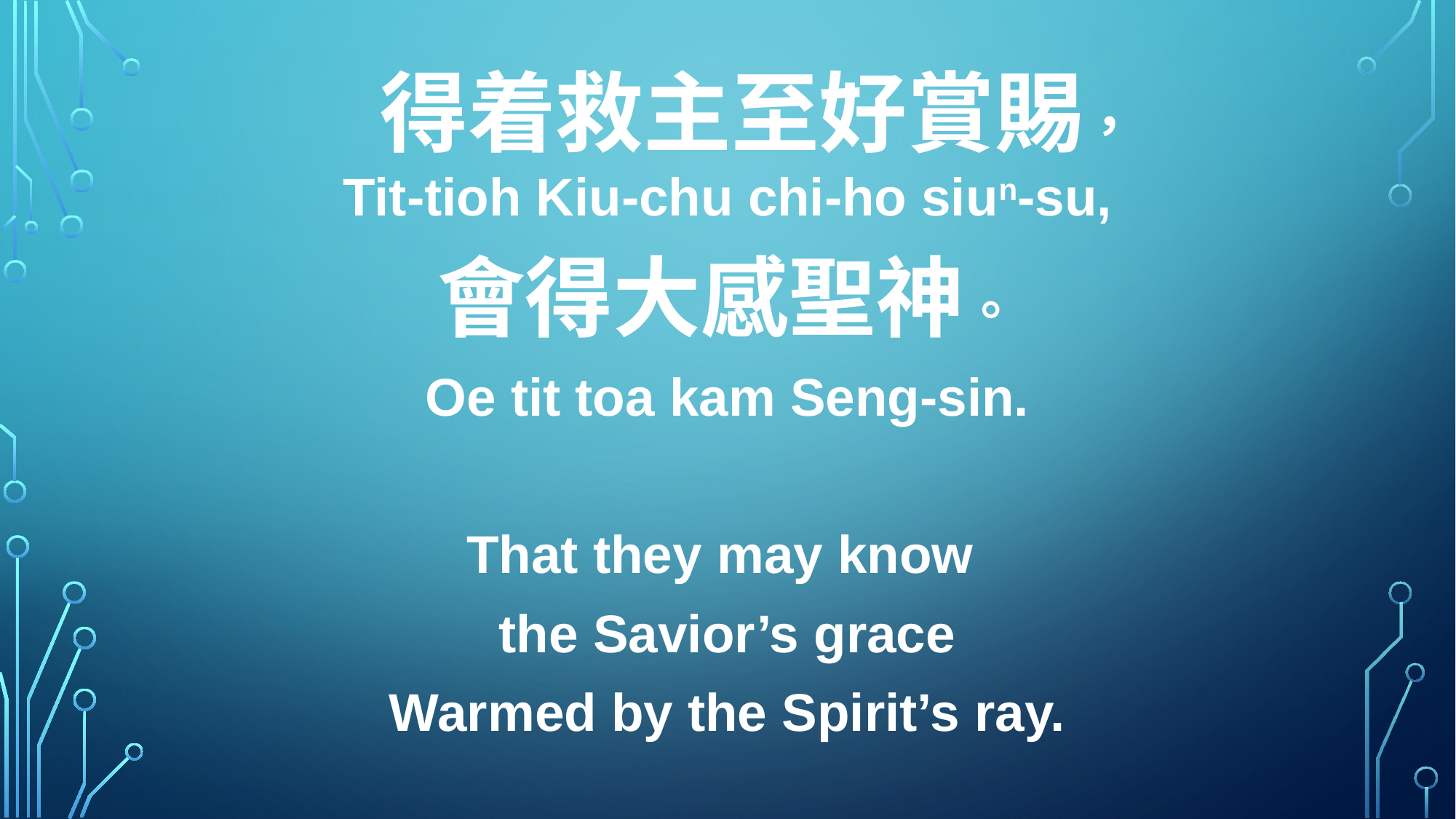

得着救主至好賞賜，
Tit-tioh Kiu-chu chi-ho siun-su,
會得大感聖神。
Oe tit toa kam Seng-sin.

That they may know
the Savior’s grace
Warmed by the Spirit’s ray.